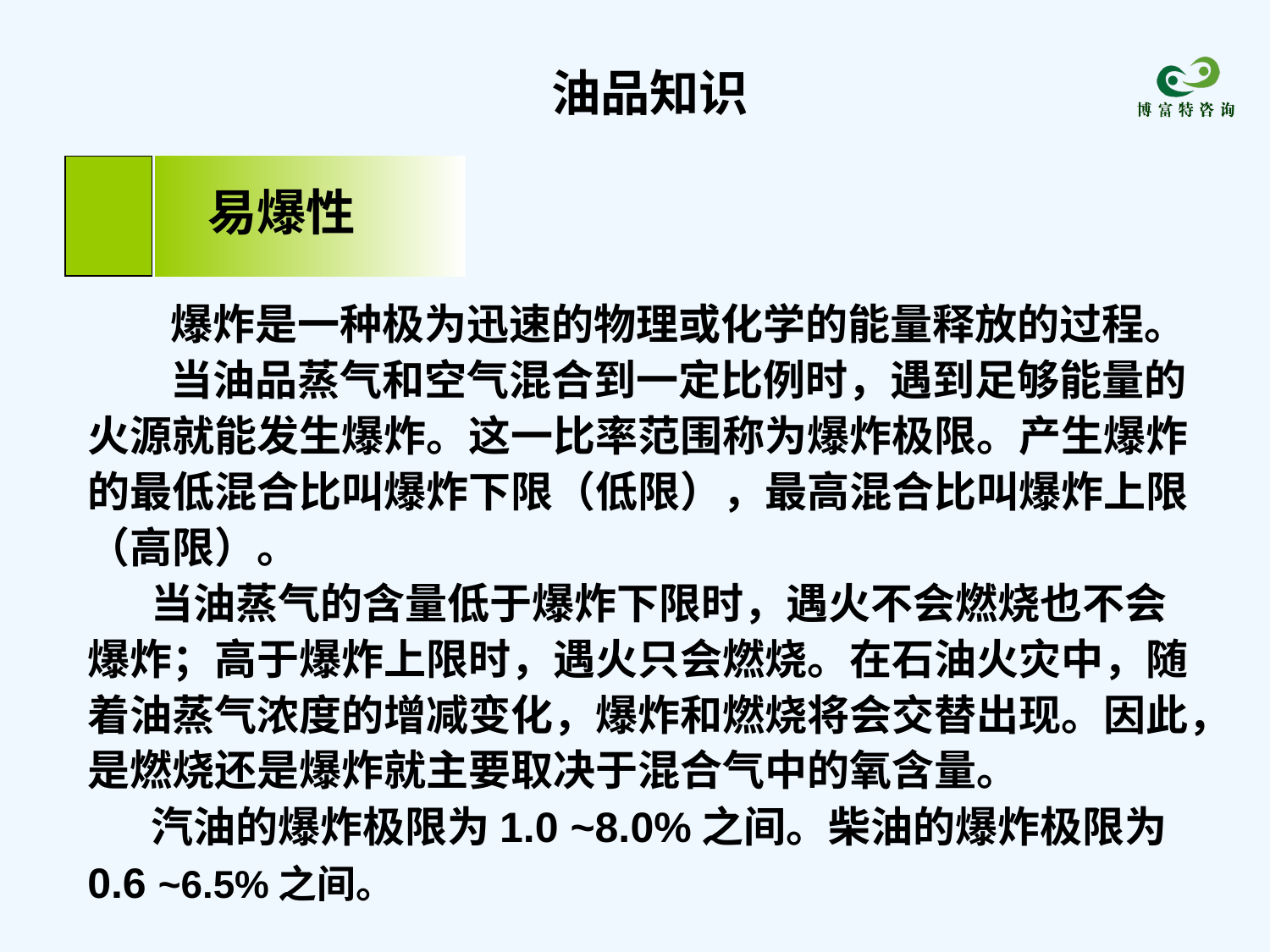

油品知识

易爆性
 爆炸是一种极为迅速的物理或化学的能量释放的过程。
 当油品蒸气和空气混合到一定比例时，遇到足够能量的火源就能发生爆炸。这一比率范围称为爆炸极限。产生爆炸的最低混合比叫爆炸下限（低限），最高混合比叫爆炸上限（高限）。
当油蒸气的含量低于爆炸下限时，遇火不会燃烧也不会爆炸；高于爆炸上限时，遇火只会燃烧。在石油火灾中，随着油蒸气浓度的增减变化，爆炸和燃烧将会交替出现。因此，是燃烧还是爆炸就主要取决于混合气中的氧含量。
汽油的爆炸极限为1.0 ~8.0%之间。柴油的爆炸极限为0.6 ~6.5%之间。
13